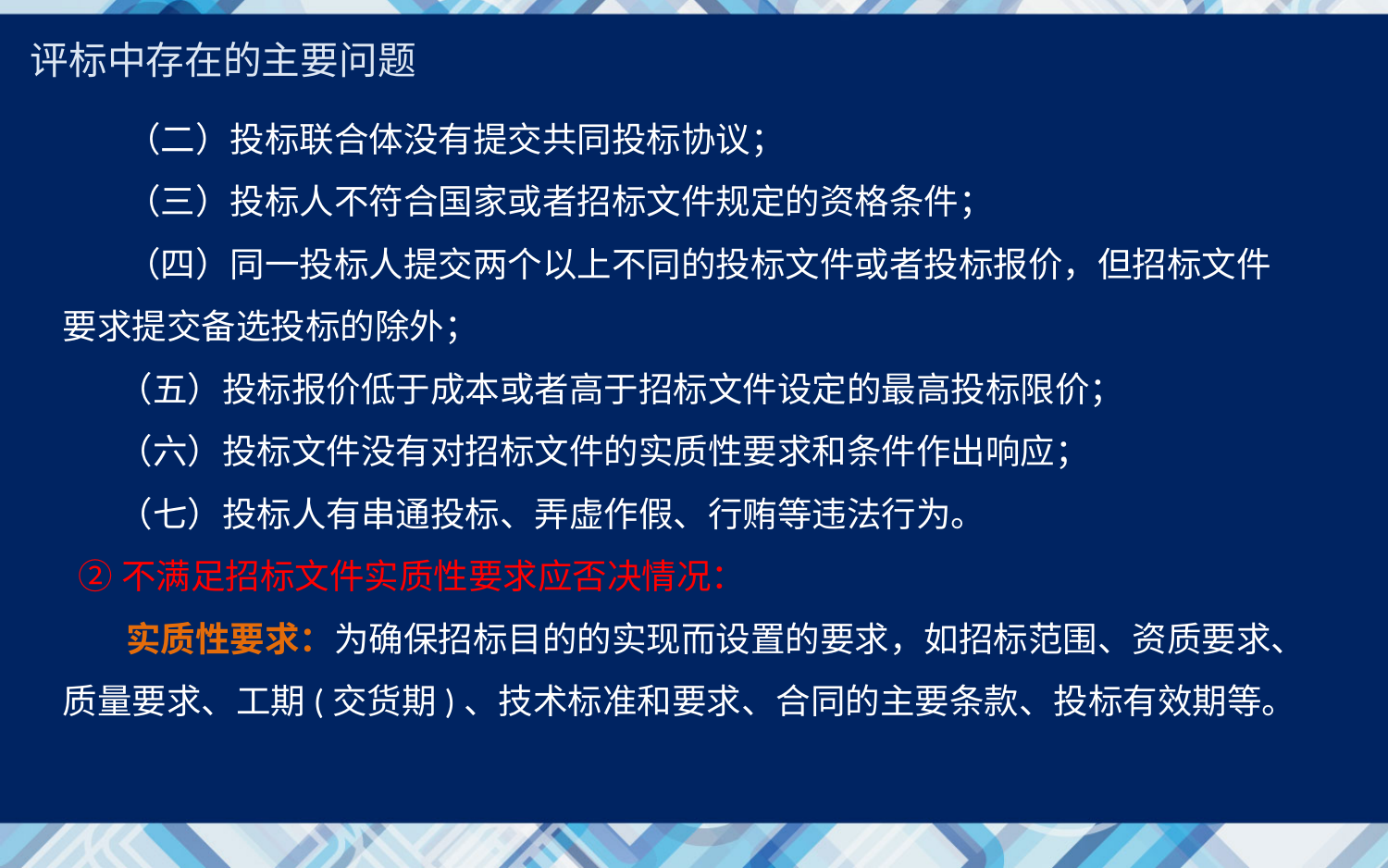

评标中存在的主要问题
       （二）投标联合体没有提交共同投标协议；
       （三）投标人不符合国家或者招标文件规定的资格条件；
       （四）同一投标人提交两个以上不同的投标文件或者投标报价，但招标文件要求提交备选投标的除外；
      （五）投标报价低于成本或者高于招标文件设定的最高投标限价；
      （六）投标文件没有对招标文件的实质性要求和条件作出响应；
      （七）投标人有串通投标、弄虚作假、行贿等违法行为。
  ②不满足招标文件实质性要求应否决情况：
       实质性要求：为确保招标目的的实现而设置的要求，如招标范围、资质要求、质量要求、工期(交货期)、技术标准和要求、合同的主要条款、投标有效期等。